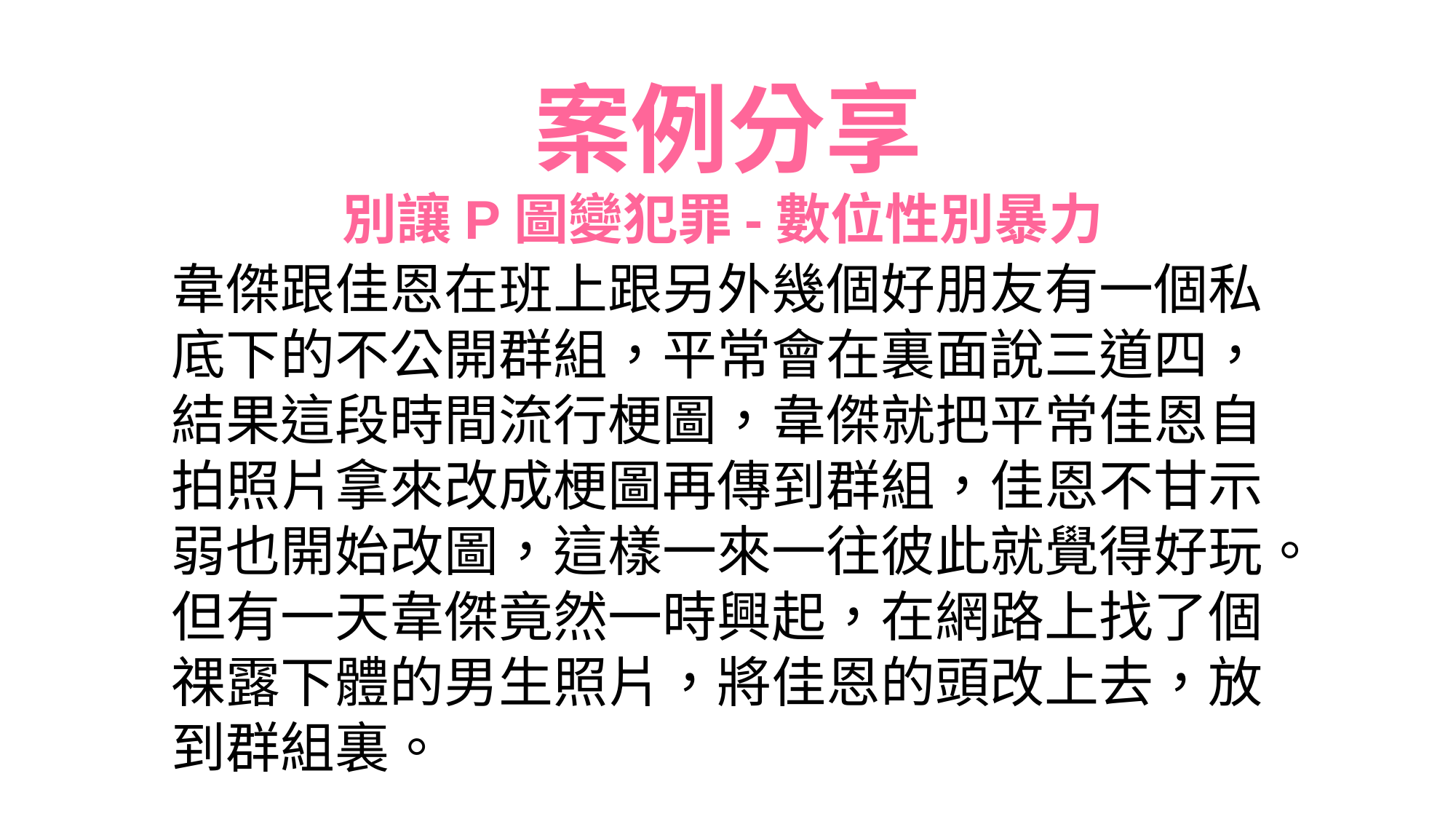

案例分享
別讓P圖變犯罪-數位性別暴力

韋傑跟佳恩在班上跟另外幾個好朋友有一個私底下的不公開群組，平常會在裏面說三道四，結果這段時間流行梗圖，韋傑就把平常佳恩自拍照片拿來改成梗圖再傳到群組，佳恩不甘示弱也開始改圖，這樣一來一往彼此就覺得好玩。但有一天韋傑竟然一時興起，在網路上找了個祼露下體的男生照片，將佳恩的頭改上去，放到群組裏。